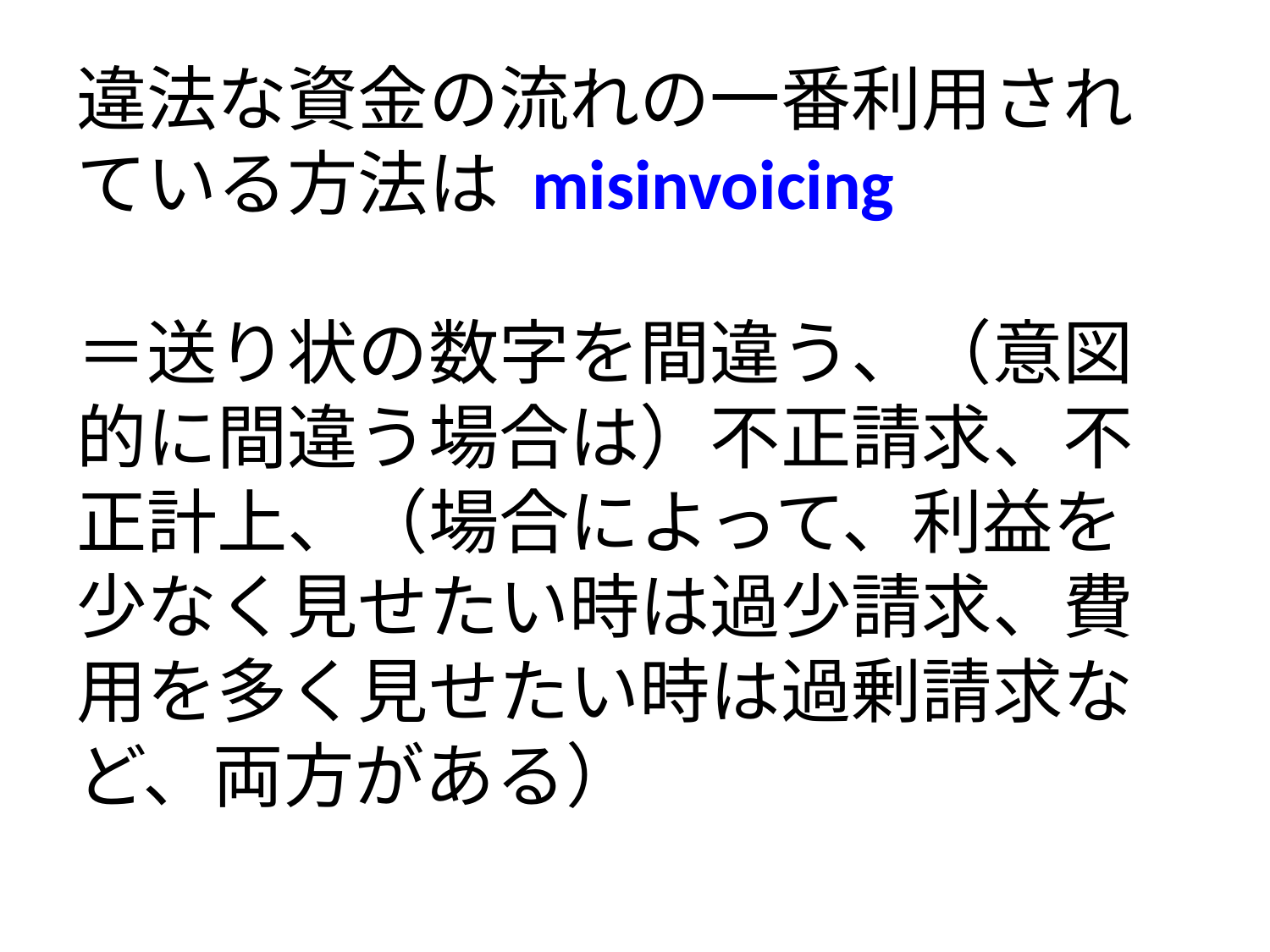

# 違法な資金の流れの一番利用されている方法は misinvoicing ＝送り状の数字を間違う、（意図的に間違う場合は）不正請求、不正計上、（場合によって、利益を少なく見せたい時は過少請求、費用を多く見せたい時は過剰請求など、両方がある）